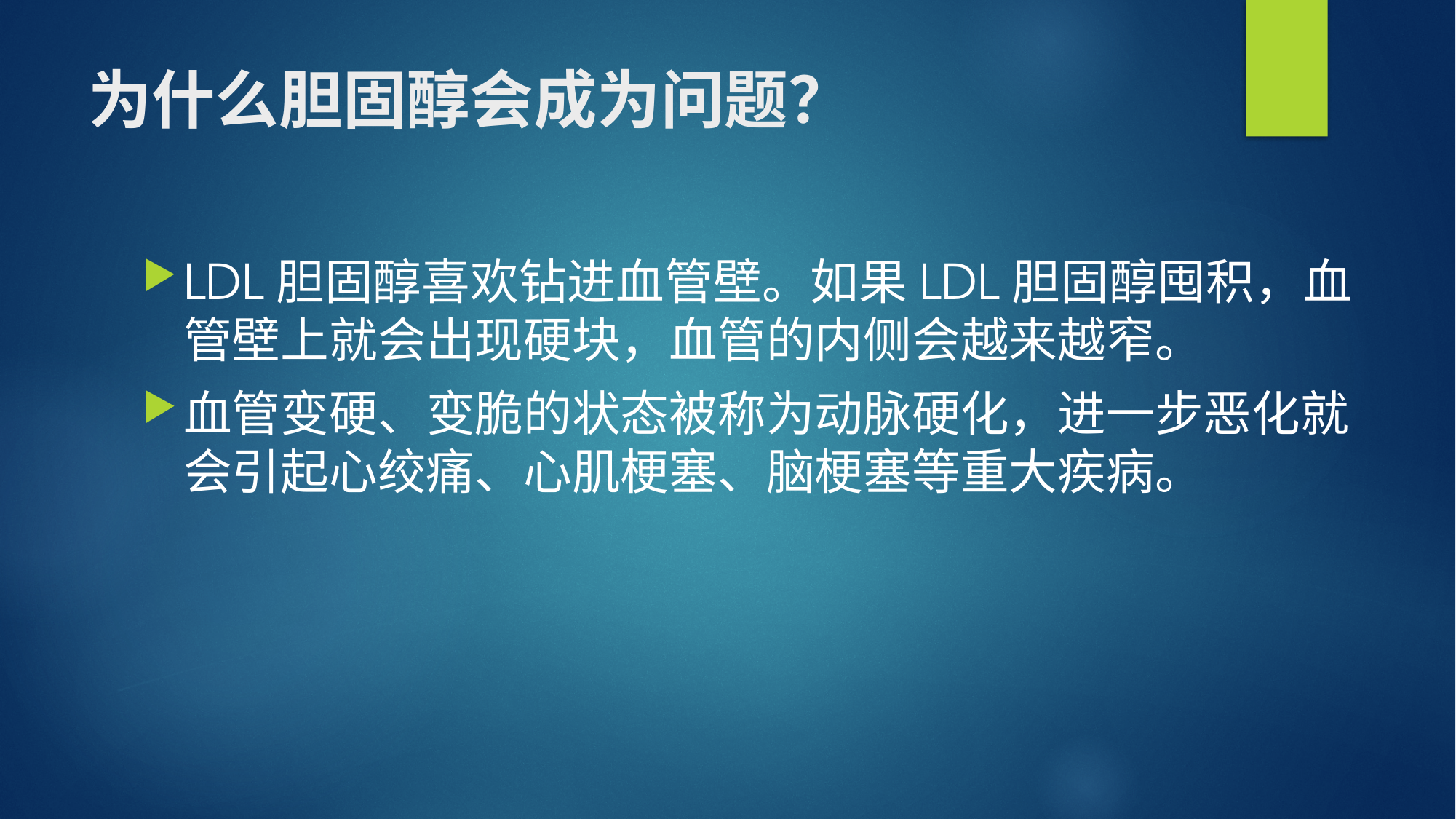

# 为什么胆固醇会成为问题？
LDL胆固醇喜欢钻进血管壁。如果LDL胆固醇囤积，血管壁上就会出现硬块，血管的内侧会越来越窄。
血管变硬、变脆的状态被称为动脉硬化，进一步恶化就会引起心绞痛、心肌梗塞、脑梗塞等重大疾病。